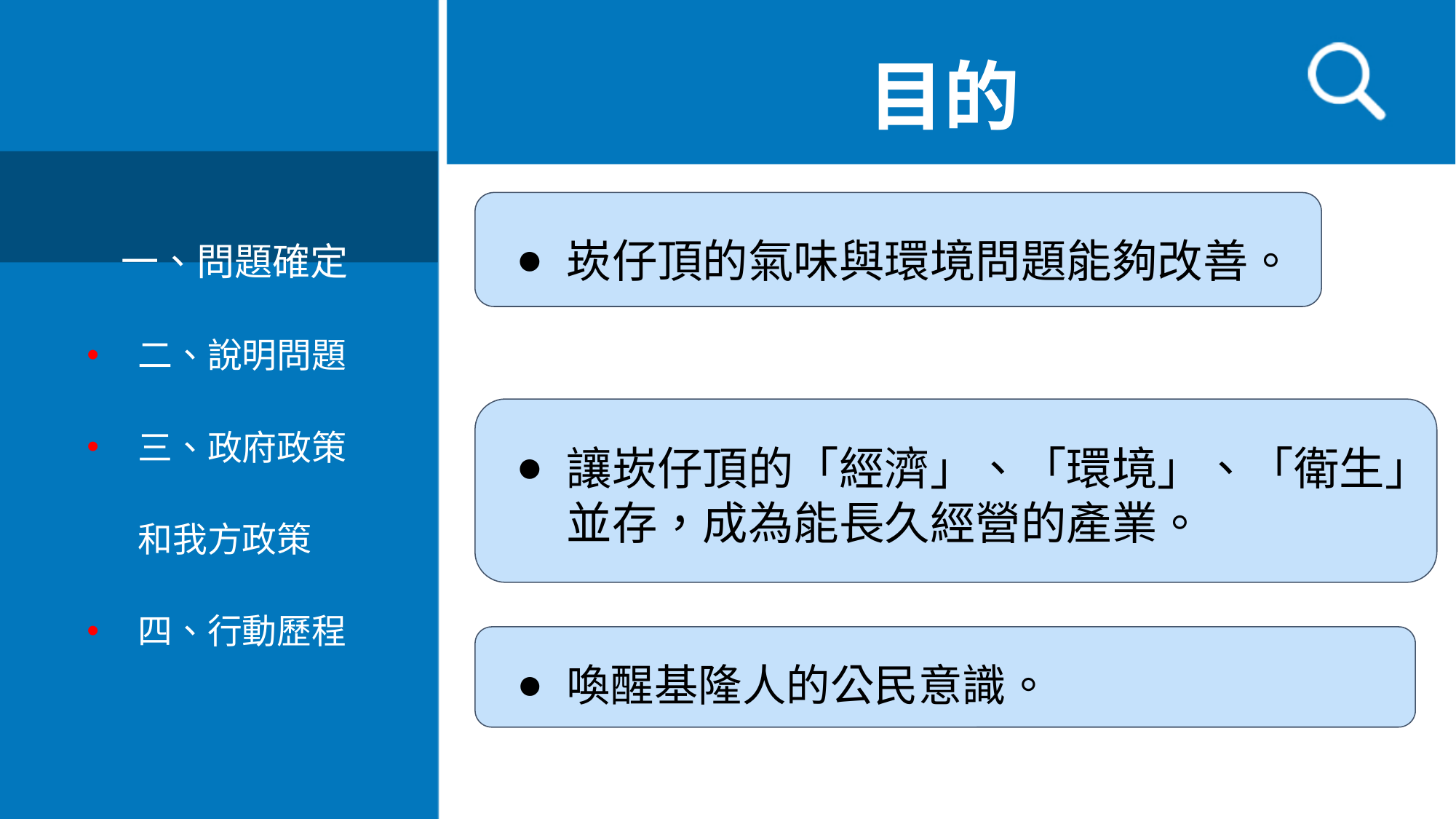

目的

崁仔頂的氣味與環境問題能夠改善。

讓崁仔頂的「經濟」、「環境」、「衛生」並存，成為能長久經營的產業。

喚醒基隆人的公民意識。
　一、問題確定
二、說明問題
三、政府政策和我方政策
四、行動歷程